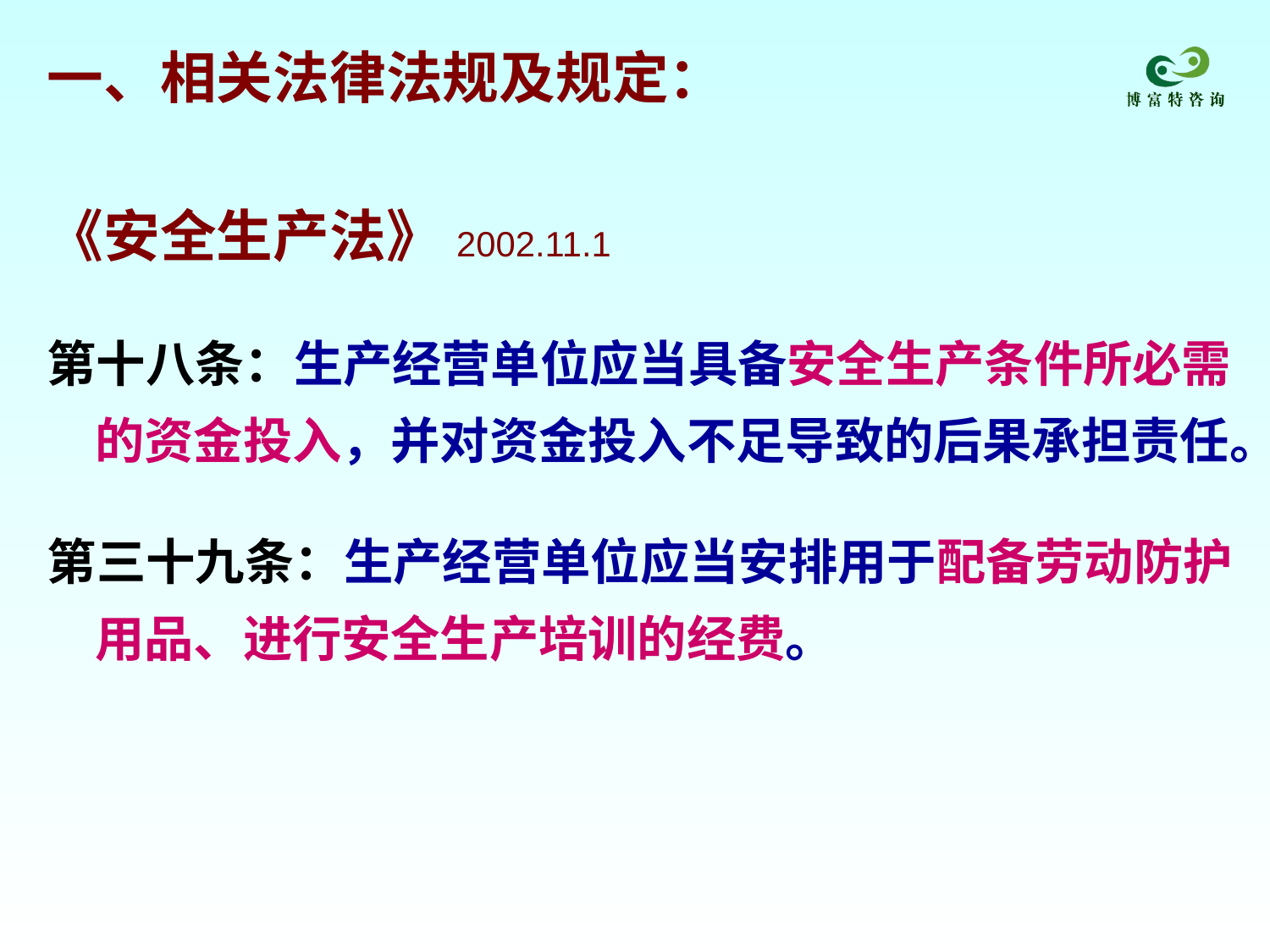

一、相关法律法规及规定：

《安全生产法》2002.11.1
第十八条：生产经营单位应当具备安全生产条件所必需的资金投入，并对资金投入不足导致的后果承担责任。
第三十九条：生产经营单位应当安排用于配备劳动防护用品、进行安全生产培训的经费。